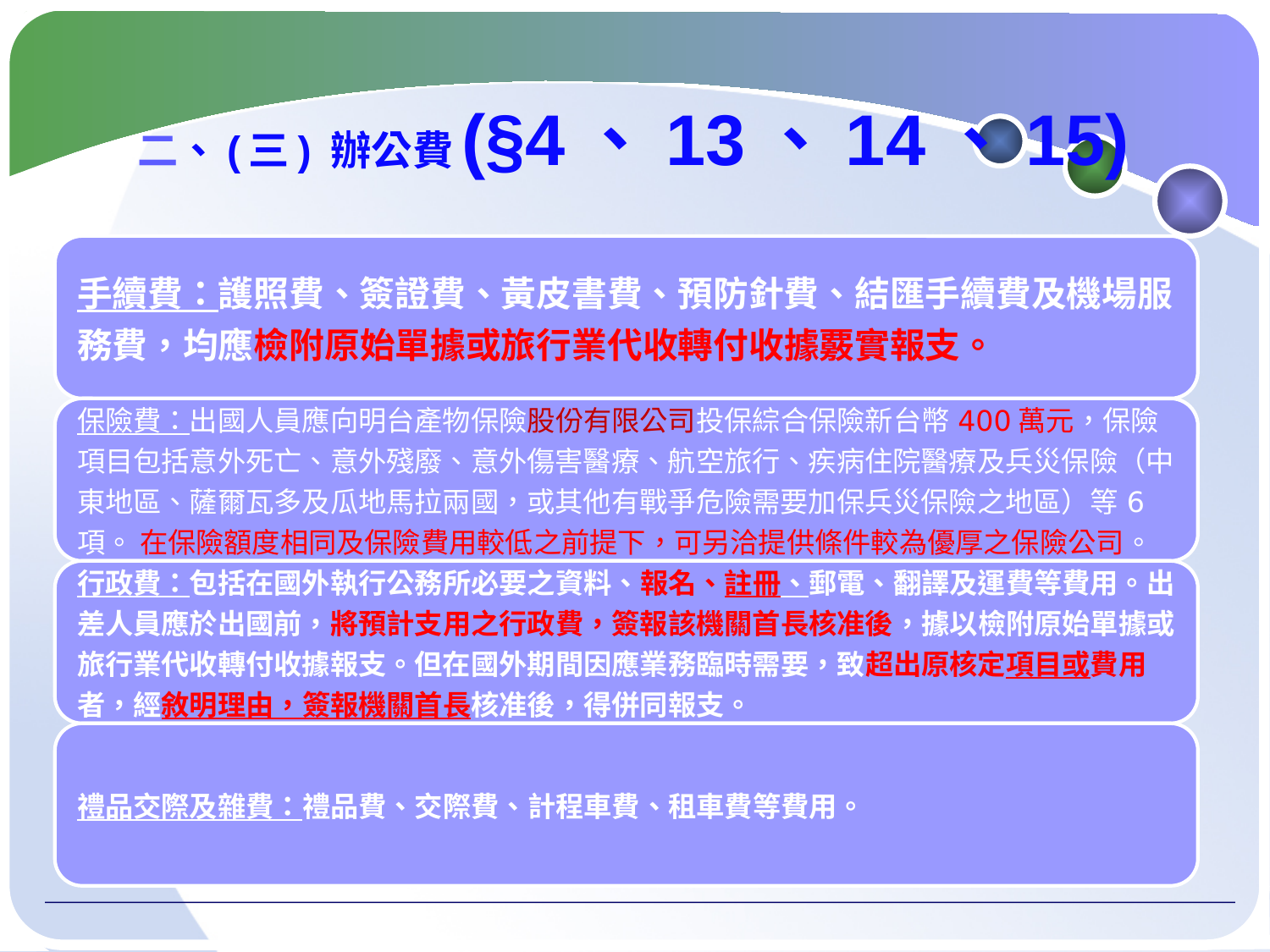

# 二、(三) 辦公費(§4、13、14、15)
手續費：護照費、簽證費、黃皮書費、預防針費、結匯手續費及機場服務費，均應檢附原始單據或旅行業代收轉付收據覈實報支。
保險費：出國人員應向明台產物保險股份有限公司投保綜合保險新台幣400萬元，保險項目包括意外死亡、意外殘廢、意外傷害醫療、航空旅行、疾病住院醫療及兵災保險（中東地區、薩爾瓦多及瓜地馬拉兩國，或其他有戰爭危險需要加保兵災保險之地區）等6項。 在保險額度相同及保險費用較低之前提下，可另洽提供條件較為優厚之保險公司。
行政費：包括在國外執行公務所必要之資料、報名、註冊、郵電、翻譯及運費等費用。出差人員應於出國前，將預計支用之行政費，簽報該機關首長核准後，據以檢附原始單據或旅行業代收轉付收據報支。但在國外期間因應業務臨時需要，致超出原核定項目或費用者，經敘明理由，簽報機關首長核准後，得併同報支。
禮品交際及雜費：禮品費、交際費、計程車費、租車費等費用。